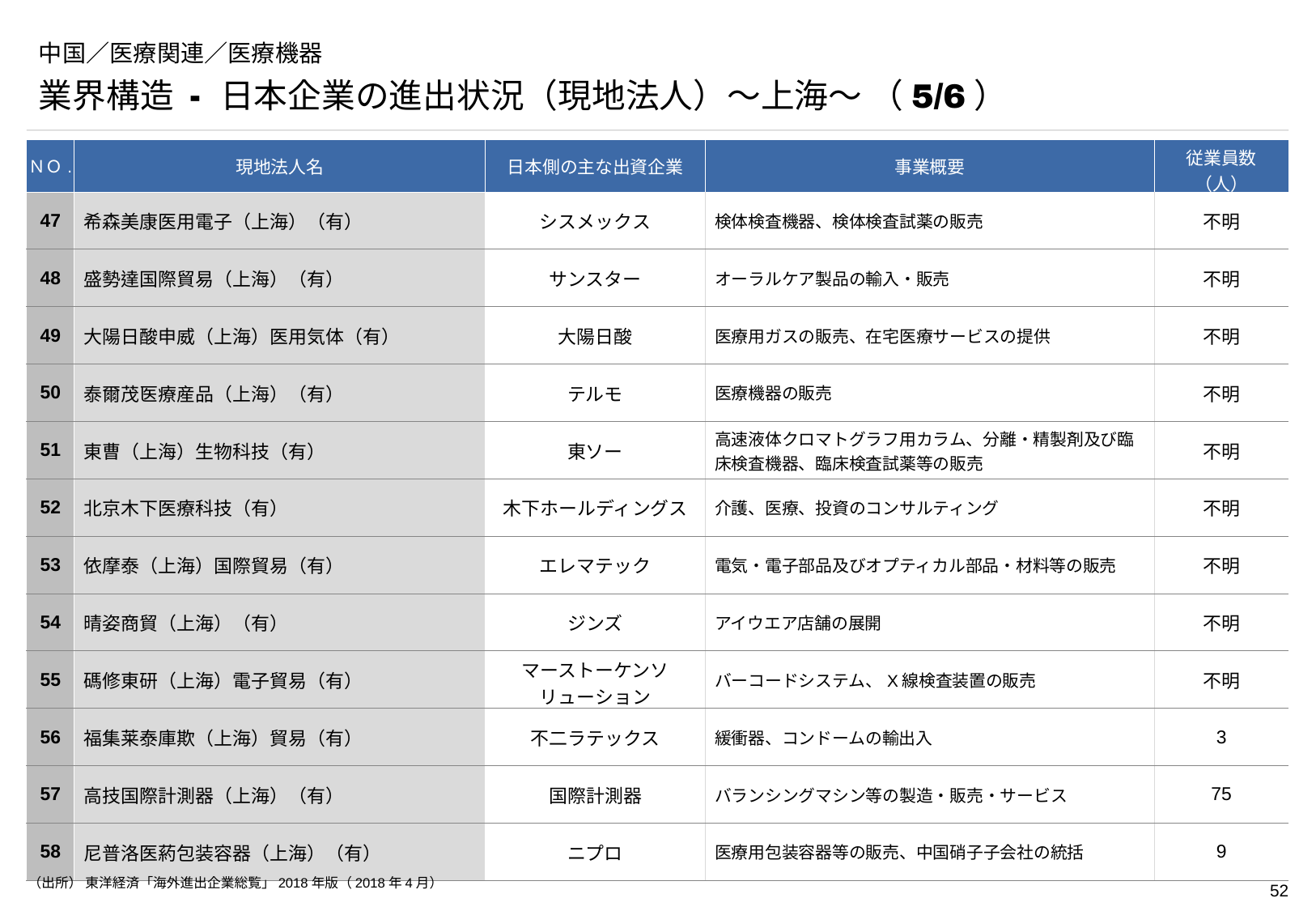

# 中国／医療関連／医療機器
業界構造 - 日本企業の進出状況（現地法人）～上海～ （5/6）
| ＮＯ. | 現地法人名 | 日本側の主な出資企業 | 事業概要 | 従業員数（人） |
| --- | --- | --- | --- | --- |
| 47 | 希森美康医用電子（上海）（有） | シスメックス | 検体検査機器、検体検査試薬の販売 | 不明 |
| 48 | 盛勢達国際貿易（上海）（有） | サンスター | オーラルケア製品の輸入・販売 | 不明 |
| 49 | 大陽日酸申威（上海）医用気体（有） | 大陽日酸 | 医療用ガスの販売、在宅医療サービスの提供 | 不明 |
| 50 | 泰爾茂医療産品（上海）（有） | テルモ | 医療機器の販売 | 不明 |
| 51 | 東曹（上海）生物科技（有） | 東ソー | 高速液体クロマトグラフ用カラム、分離・精製剤及び臨床検査機器、臨床検査試薬等の販売 | 不明 |
| 52 | 北京木下医療科技（有） | 木下ホールディングス | 介護、医療、投資のコンサルティング | 不明 |
| 53 | 依摩泰（上海）国際貿易（有） | エレマテック | 電気・電子部品及びオプティカル部品・材料等の販売 | 不明 |
| 54 | 晴姿商貿（上海）（有） | ジンズ | アイウエア店舗の展開 | 不明 |
| 55 | 碼修東研（上海）電子貿易（有） | マーストーケンソリューション | バーコードシステム、X線検査装置の販売 | 不明 |
| 56 | 福集莱泰庫欺（上海）貿易（有） | 不二ラテックス | 緩衝器、コンドームの輸出入 | 3 |
| 57 | 高技国際計測器（上海）（有） | 国際計測器 | バランシングマシン等の製造・販売・サービス | 75 |
| 58 | 尼普洛医葯包装容器（上海）（有） | ニプロ | 医療用包装容器等の販売、中国硝子子会社の統括 | 9 |
（出所） 東洋経済「海外進出企業総覧」2018年版（2018年4月）